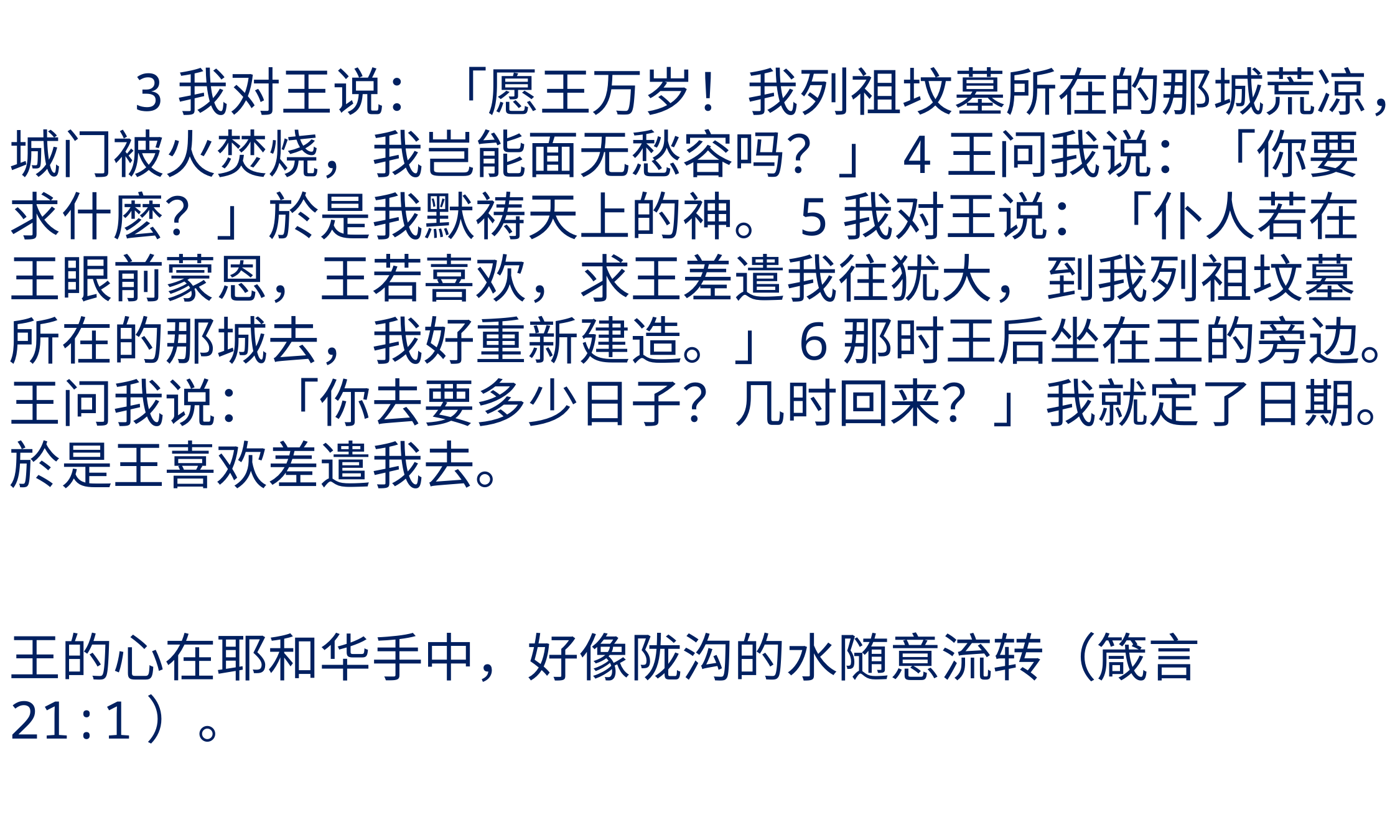

3我对王说：「愿王万岁！我列祖坟墓所在的那城荒凉，城门被火焚烧，我岂能面无愁容吗？」4王问我说：「你要求什麽？」於是我默祷天上的神。5我对王说：「仆人若在王眼前蒙恩，王若喜欢，求王差遣我往犹大，到我列祖坟墓所在的那城去，我好重新建造。」6那时王后坐在王的旁边。王问我说：「你去要多少日子？几时回来？」我就定了日期。於是王喜欢差遣我去。
王的心在耶和华手中，好像陇沟的水随意流转（箴言21:1）。